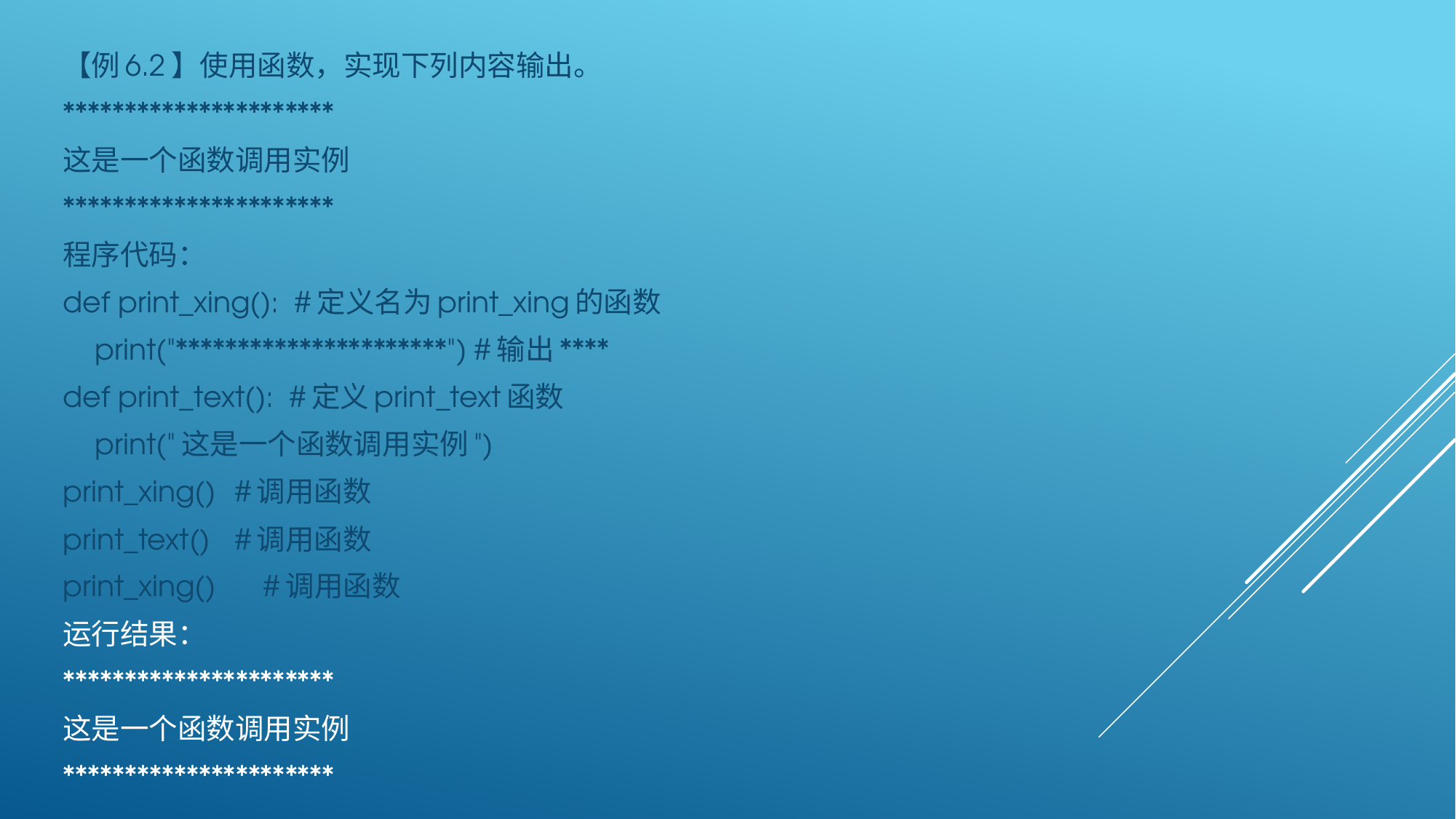

【例6.2】使用函数，实现下列内容输出。
**********************
这是一个函数调用实例
**********************
程序代码：
def print_xing():  #定义名为print_xing的函数
    print("**********************") #输出****
def print_text():  #定义print_text函数
    print("这是一个函数调用实例")
print_xing()		#调用函数
print_text()		#调用函数
print_xing()      #调用函数
运行结果：
**********************
这是一个函数调用实例
**********************